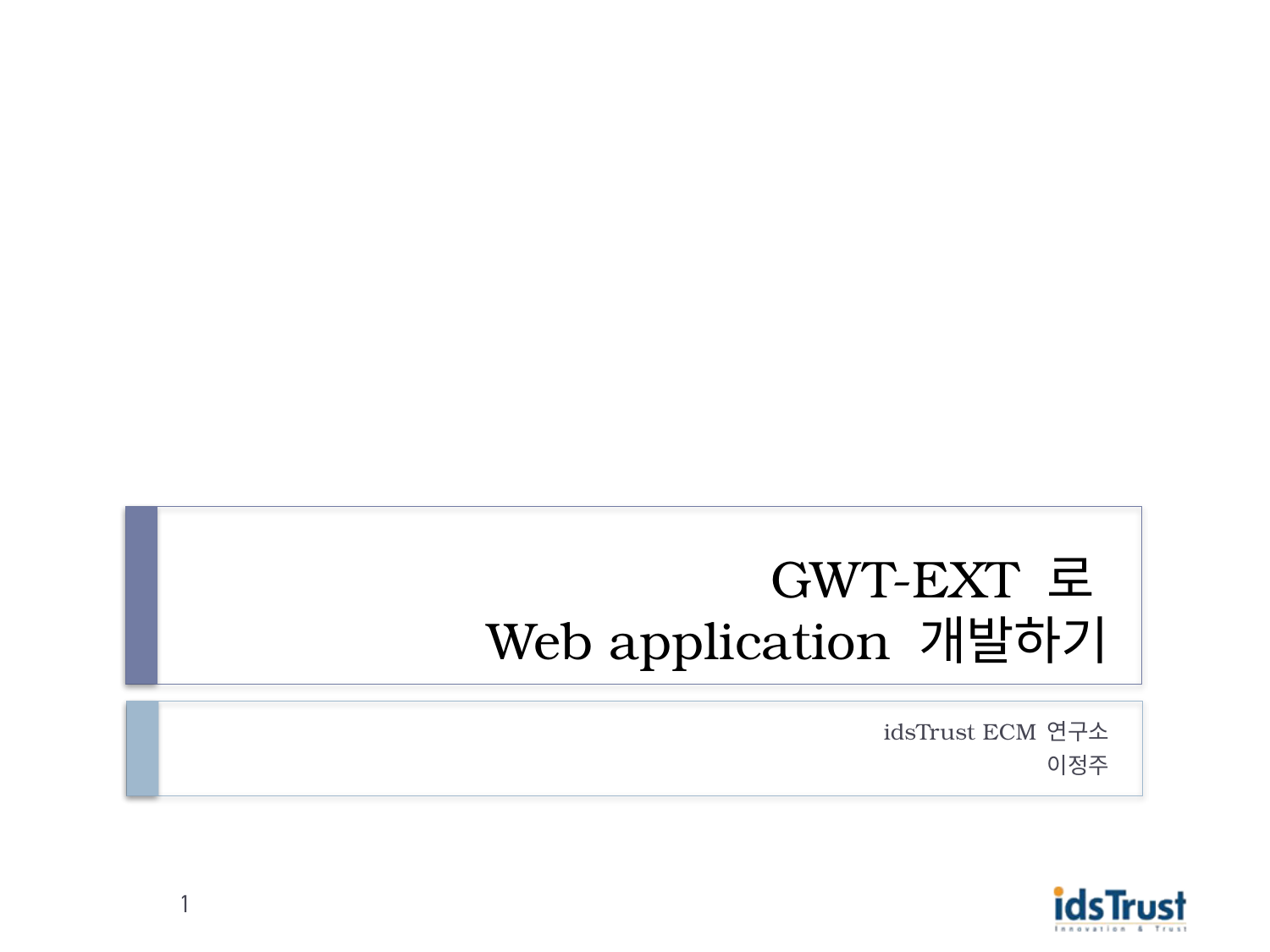

# GWT-EXT 로 Web application 개발하기
idsTrust ECM 연구소
이정주
1